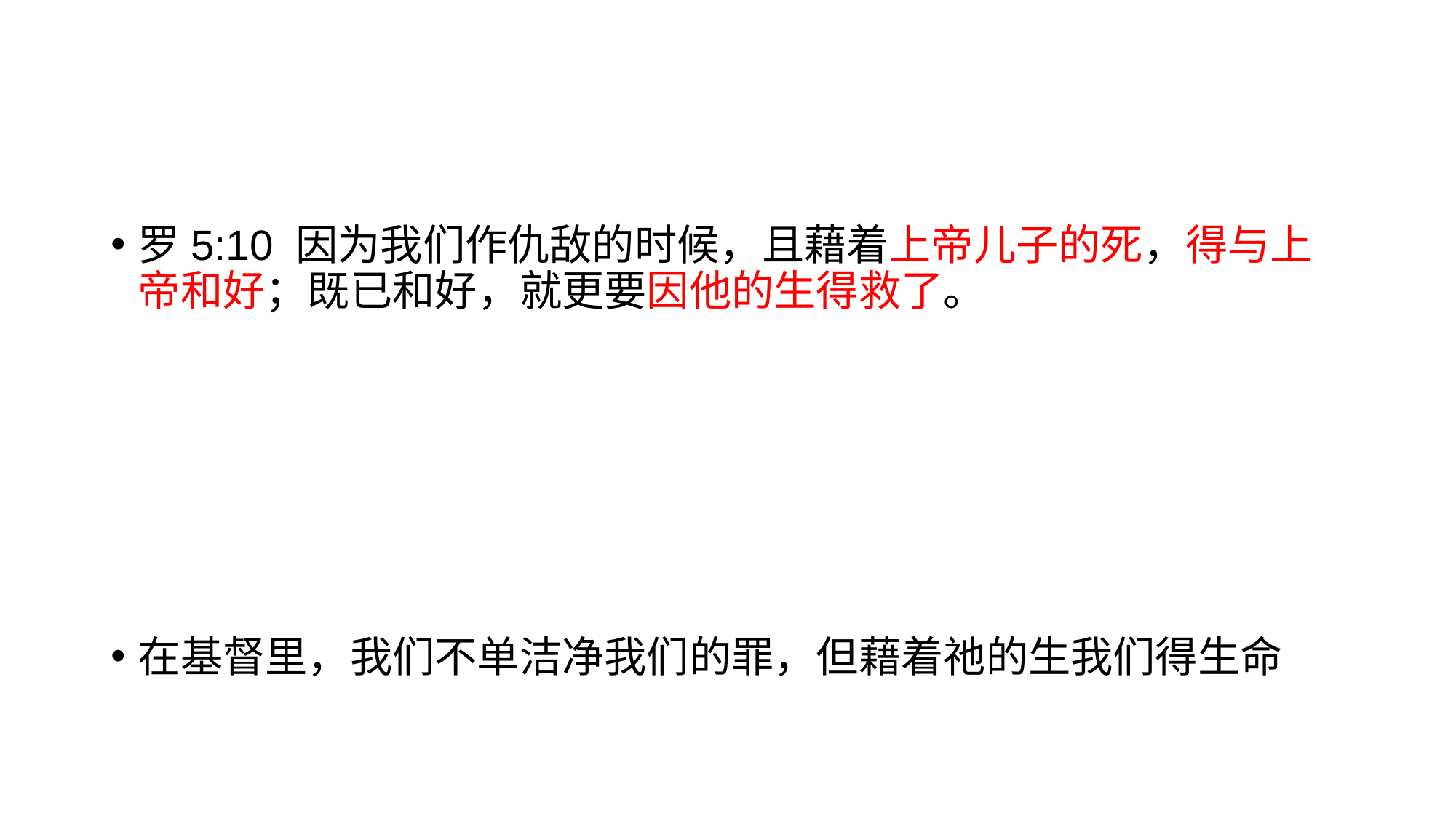

#
罗5:10 因为我们作仇敌的时候，且藉着上帝儿子的死，得与上帝和好；既已和好，就更要因他的生得救了。

在基督里，我们不单洁净我们的罪，但藉着祂的生我们得生命